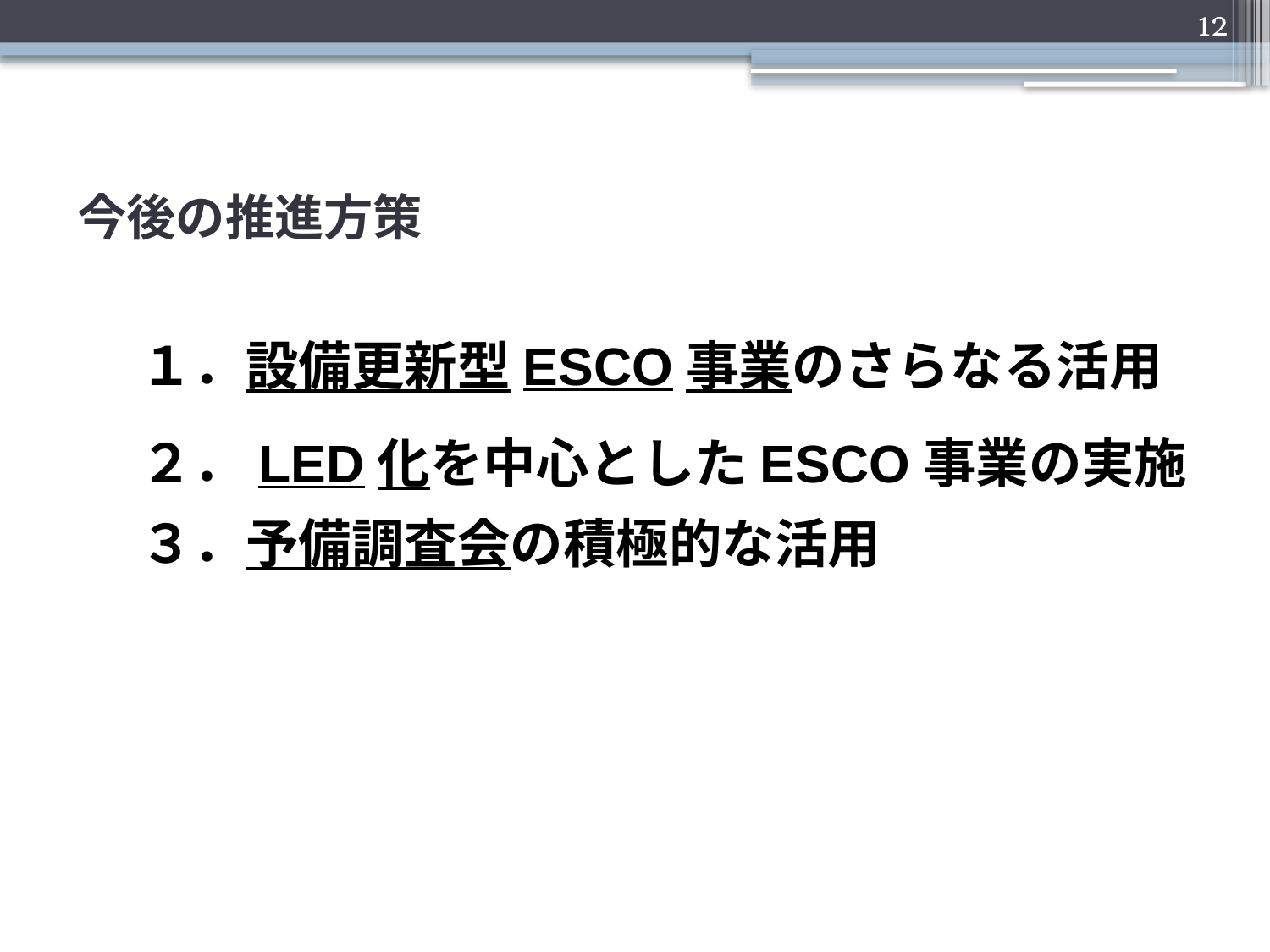

12
今後の推進方策
１．設備更新型ESCO事業のさらなる活用

２．LED化を中心としたESCO事業の実施

３．予備調査会の積極的な活用